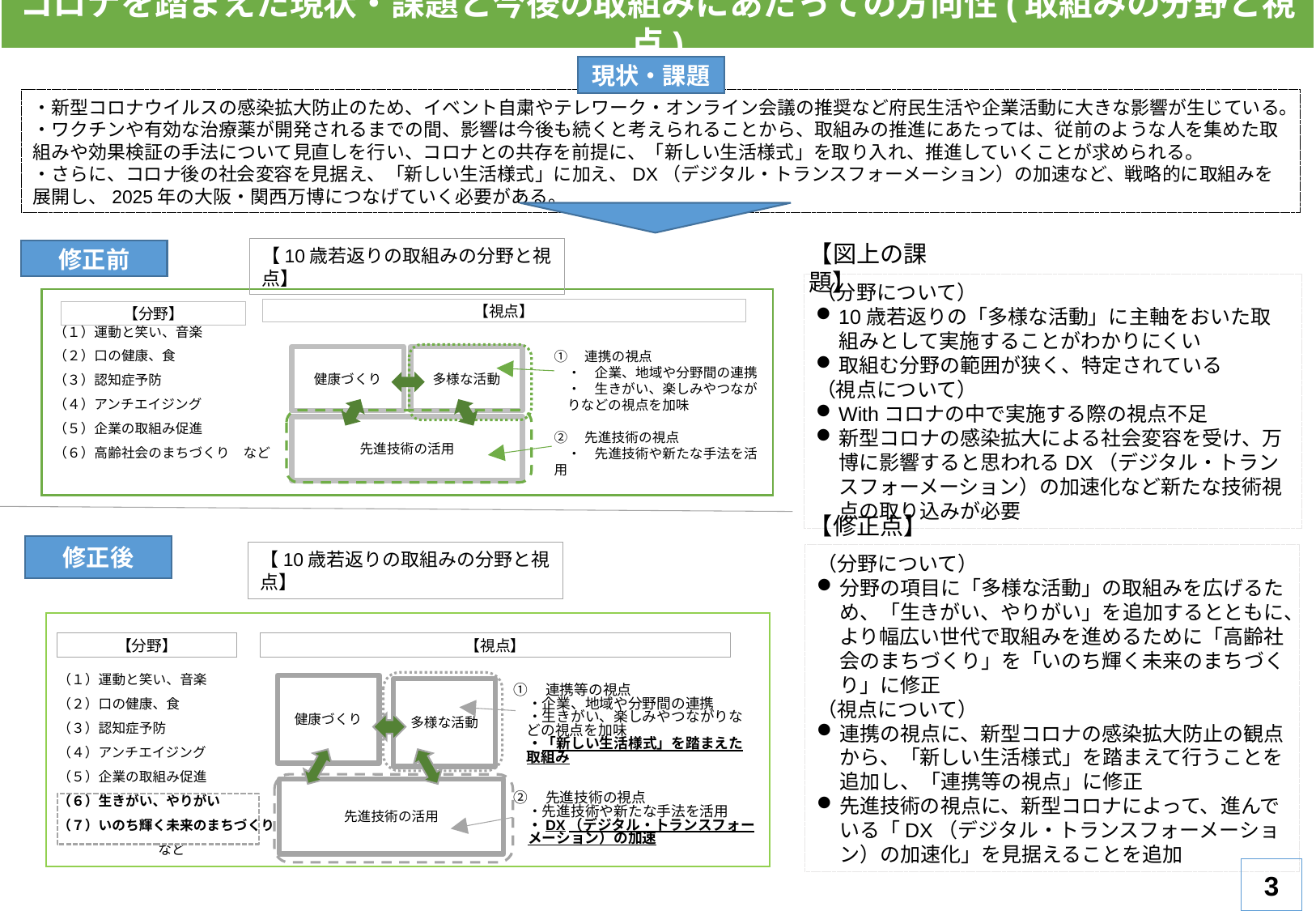

コロナを踏まえた現状・課題と今後の取組みにあたっての方向性(取組みの分野と視点)
現状・課題
・新型コロナウイルスの感染拡大防止のため、イベント自粛やテレワーク・オンライン会議の推奨など府民生活や企業活動に大きな影響が生じている。
・ワクチンや有効な治療薬が開発されるまでの間、影響は今後も続くと考えられることから、取組みの推進にあたっては、従前のような人を集めた取組みや効果検証の手法について見直しを行い、コロナとの共存を前提に、「新しい生活様式」を取り入れ、推進していくことが求められる。
・さらに、コロナ後の社会変容を見据え、「新しい生活様式」に加え、DX（デジタル・トランスフォーメーション）の加速など、戦略的に取組みを展開し、2025年の大阪・関西万博につなげていく必要がある。

【図上の課題】
【10歳若返りの取組みの分野と視点】
修正前
（分野について）
10歳若返りの「多様な活動」に主軸をおいた取組みとして実施することがわかりにくい
取組む分野の範囲が狭く、特定されている
（視点について）
Withコロナの中で実施する際の視点不足
新型コロナの感染拡大による社会変容を受け、万博に影響すると思われるDX（デジタル・トランスフォーメーション）の加速化など新たな技術視点の取り込みが必要

（１）運動と笑い、音楽
（２）口の健康、食
（３）認知症予防
（４）アンチエイジング
（５）企業の取組み促進
（６）高齢社会のまちづくり　など
【視点】
【分野】

①　連携の視点
　・　企業、地域や分野間の連携
　・　生きがい、楽しみやつながりなどの視点を加味

②　先進技術の視点
　・　先進技術や新たな手法を活用
健康づくり
多様な活動

先進技術の活用
【修正点】
修正後
【10歳若返りの取組みの分野と視点】
（分野について）
分野の項目に「多様な活動」の取組みを広げるため、「生きがい、やりがい」を追加するとともに、より幅広い世代で取組みを進めるために「高齢社会のまちづくり」を「いのち輝く未来のまちづくり」に修正
（視点について）
連携の視点に、新型コロナの感染拡大防止の観点から、「新しい生活様式」を踏まえて行うことを追加し、「連携等の視点」に修正
先進技術の視点に、新型コロナによって、進んでいる「DX（デジタル・トランスフォーメーション）の加速化」を見据えることを追加

（１）運動と笑い、音楽
（２）口の健康、食
（３）認知症予防
（４）アンチエイジング
（５）企業の取組み促進
（６）生きがい、やりがい
（７）いのち輝く未来のまちづくり
                                など
【分野】
【視点】
①　連携等の視点
　・企業、地域や分野間の連携
　・生きがい、楽しみやつながりなどの視点を加味
　・「新しい生活様式」を踏まえた取組み

②　先進技術の視点
　・先進技術や新たな手法を活用
　・DX（デジタル・トランスフォーメーション）の加速

健康づくり
多様な活動

先進技術の活用

3